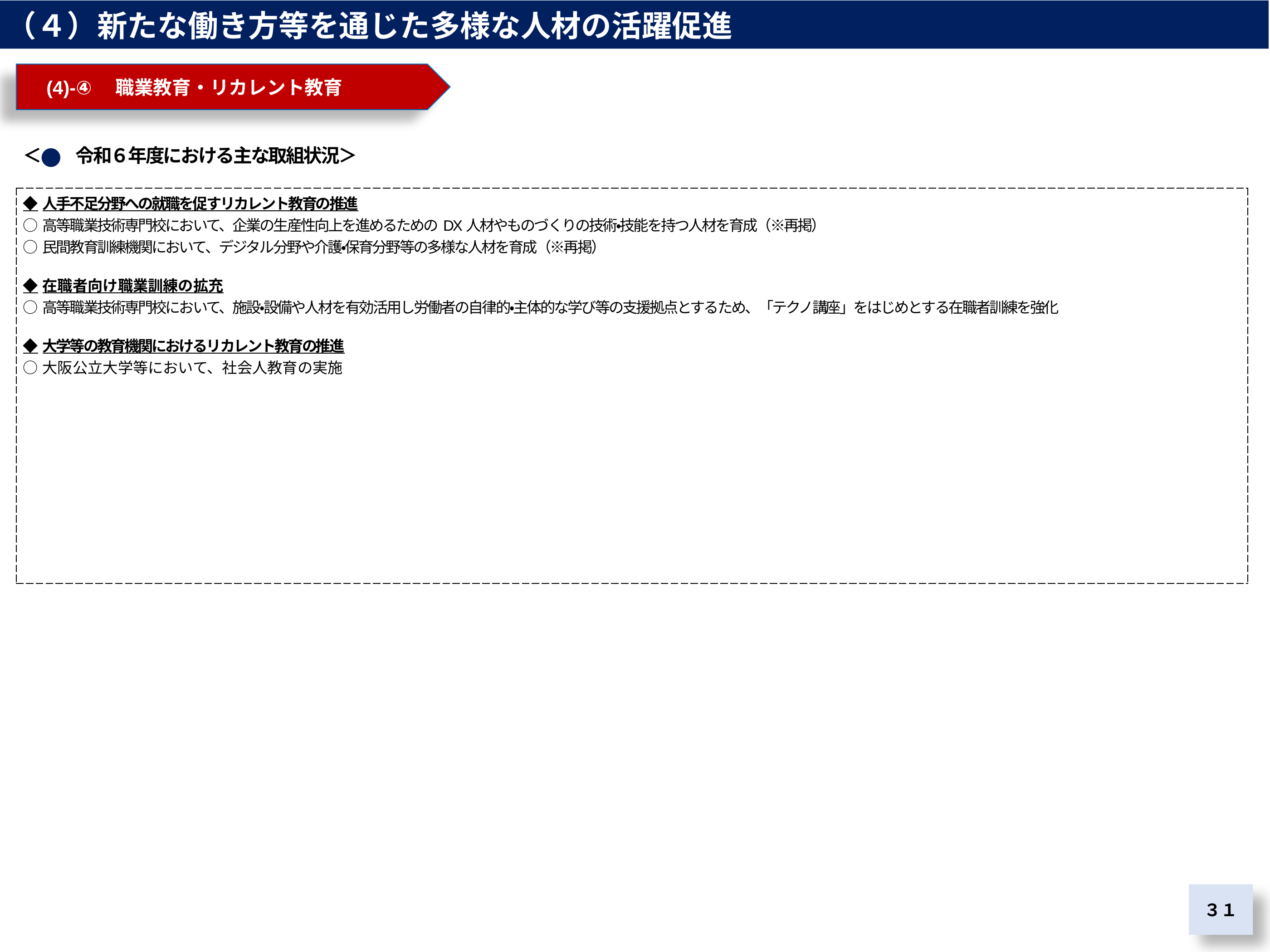

（４）新たな働き方等を通じた多様な人材の活躍促進
　(4)-④　職業教育・リカレント教育
＜　　令和６年度における主な取組状況＞

| ◆人手不足分野への就職を促すリカレント教育の推進 ○高等職業技術専門校において、企業の生産性向上を進めるためのDX人材やものづくりの技術・技能を持つ人材を育成（※再掲） ○民間教育訓練機関において、デジタル分野や介護・保育分野等の多様な人材を育成（※再掲） ◆在職者向け職業訓練の拡充 ○高等職業技術専門校において、施設・設備や人材を有効活用し労働者の自律的・主体的な学び等の支援拠点とするため、「テクノ講座」をはじめとする在職者訓練を強化 ◆大学等の教育機関におけるリカレント教育の推進 ○大阪公立大学等において、社会人教育の実施 |
| --- |
３１